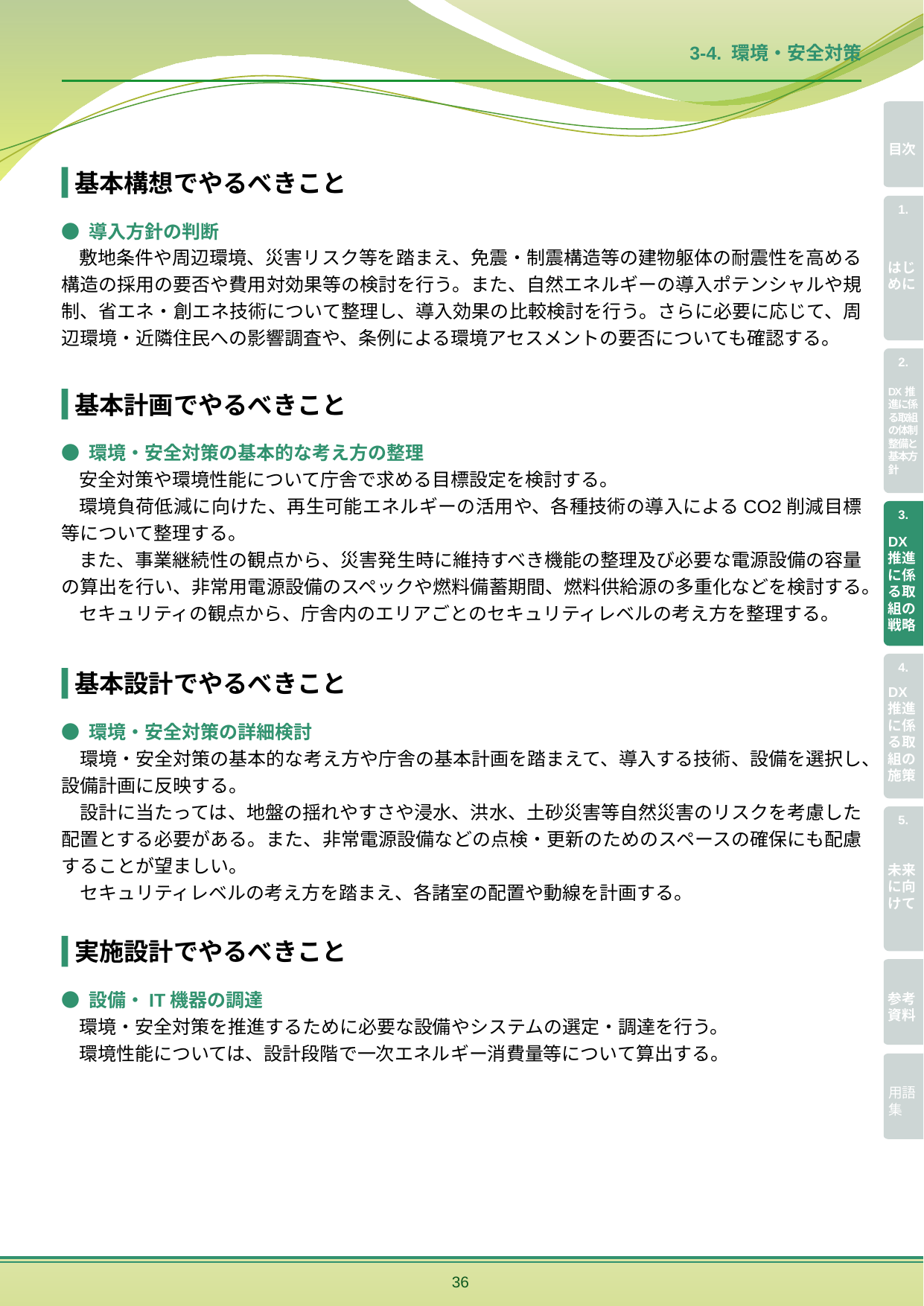

3-4. 環境・安全対策

基本構想でやるべきこと
● 導入方針の判断
敷地条件や周辺環境、災害リスク等を踏まえ、免震・制震構造等の建物躯体の耐震性を高める構造の採用の要否や費用対効果等の検討を行う。また、自然エネルギーの導入ポテンシャルや規制、省エネ・創エネ技術について整理し、導入効果の比較検討を行う。さらに必要に応じて、周辺環境・近隣住民への影響調査や、条例による環境アセスメントの要否についても確認する。

基本計画でやるべきこと
● 環境・安全対策の基本的な考え方の整理
安全対策や環境性能について庁舎で求める目標設定を検討する。
環境負荷低減に向けた、再生可能エネルギーの活用や、各種技術の導入によるCO2削減目標等について整理する。
また、事業継続性の観点から、災害発生時に維持すべき機能の整理及び必要な電源設備の容量の算出を行い、非常用電源設備のスペックや燃料備蓄期間、燃料供給源の多重化などを検討する。
セキュリティの観点から、庁舎内のエリアごとのセキュリティレベルの考え方を整理する。

基本設計でやるべきこと
● 環境・安全対策の詳細検討
　環境・安全対策の基本的な考え方や庁舎の基本計画を踏まえて、導入する技術、設備を選択し、設備計画に反映する。
　設計に当たっては、地盤の揺れやすさや浸水、洪水、土砂災害等自然災害のリスクを考慮した配置とする必要がある。また、非常電源設備などの点検・更新のためのスペースの確保にも配慮することが望ましい。
　セキュリティレベルの考え方を踏まえ、各諸室の配置や動線を計画する。

実施設計でやるべきこと
● 設備・IT機器の調達
環境・安全対策を推進するために必要な設備やシステムの選定・調達を行う。
環境性能については、設計段階で一次エネルギー消費量等について算出する。
36